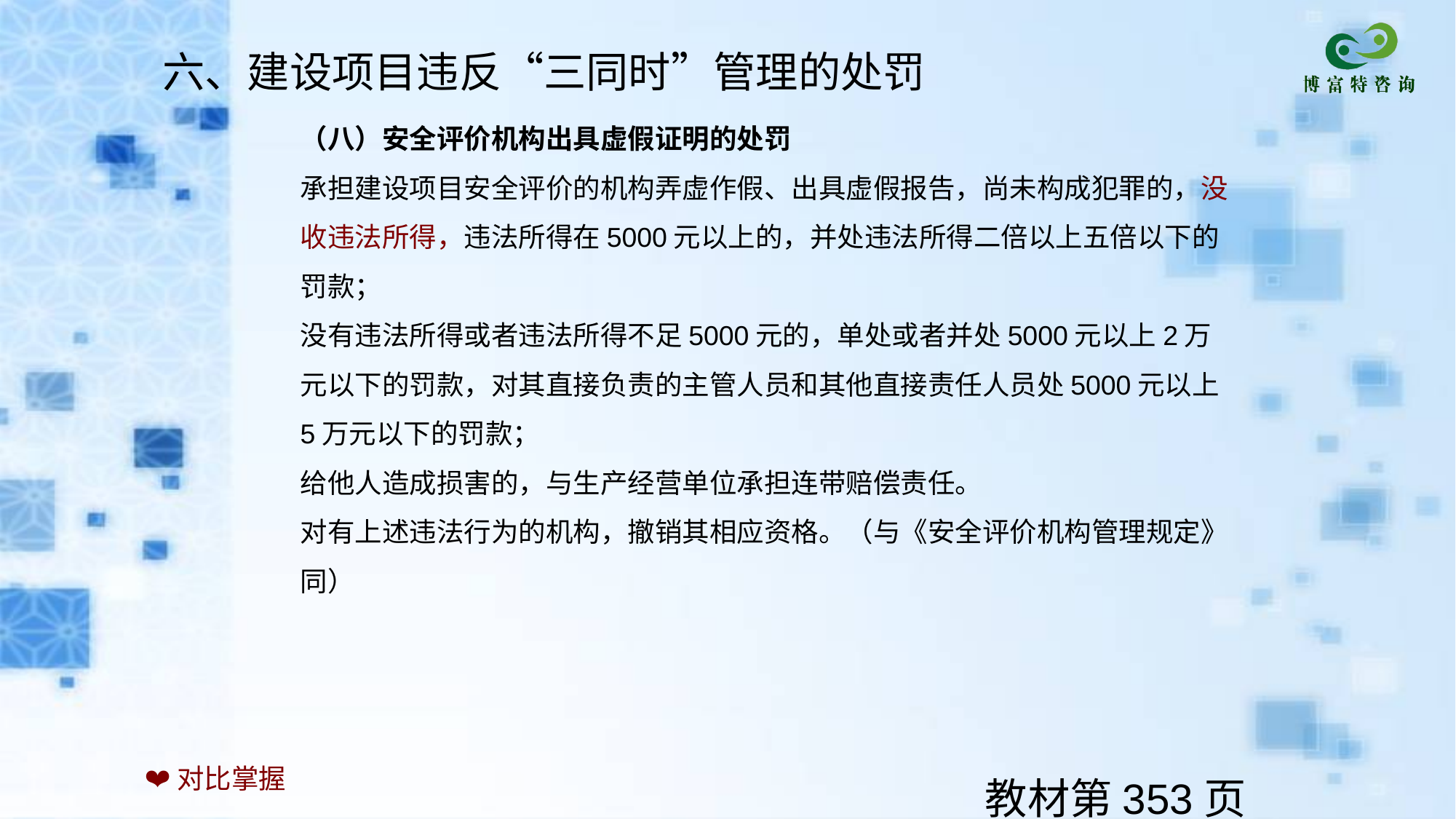

六、建设项目违反“三同时”管理的处罚
（八）安全评价机构出具虚假证明的处罚
承担建设项目安全评价的机构弄虚作假、出具虚假报告，尚未构成犯罪的，没收违法所得，违法所得在5000元以上的，并处违法所得二倍以上五倍以下的罚款；
没有违法所得或者违法所得不足5000元的，单处或者并处5000元以上2万元以下的罚款，对其直接负责的主管人员和其他直接责任人员处5000元以上5万元以下的罚款；
给他人造成损害的，与生产经营单位承担连带赔偿责任。
对有上述违法行为的机构，撤销其相应资格。（与《安全评价机构管理规定》同）
❤对比掌握
教材第353页